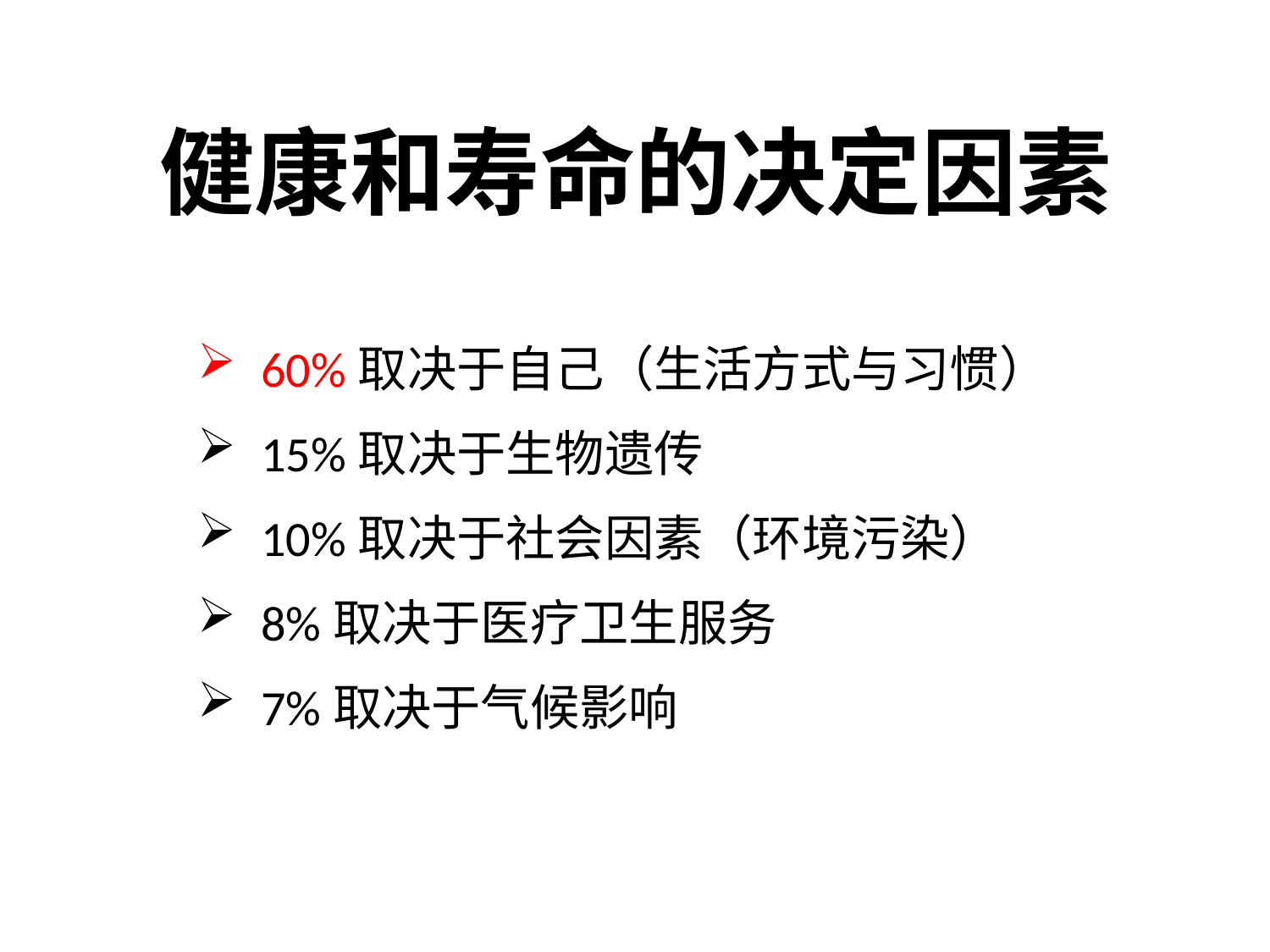

健康和寿命的决定因素
60%取决于自己（生活方式与习惯）
15%取决于生物遗传
10%取决于社会因素（环境污染）
8%取决于医疗卫生服务
7%取决于气候影响